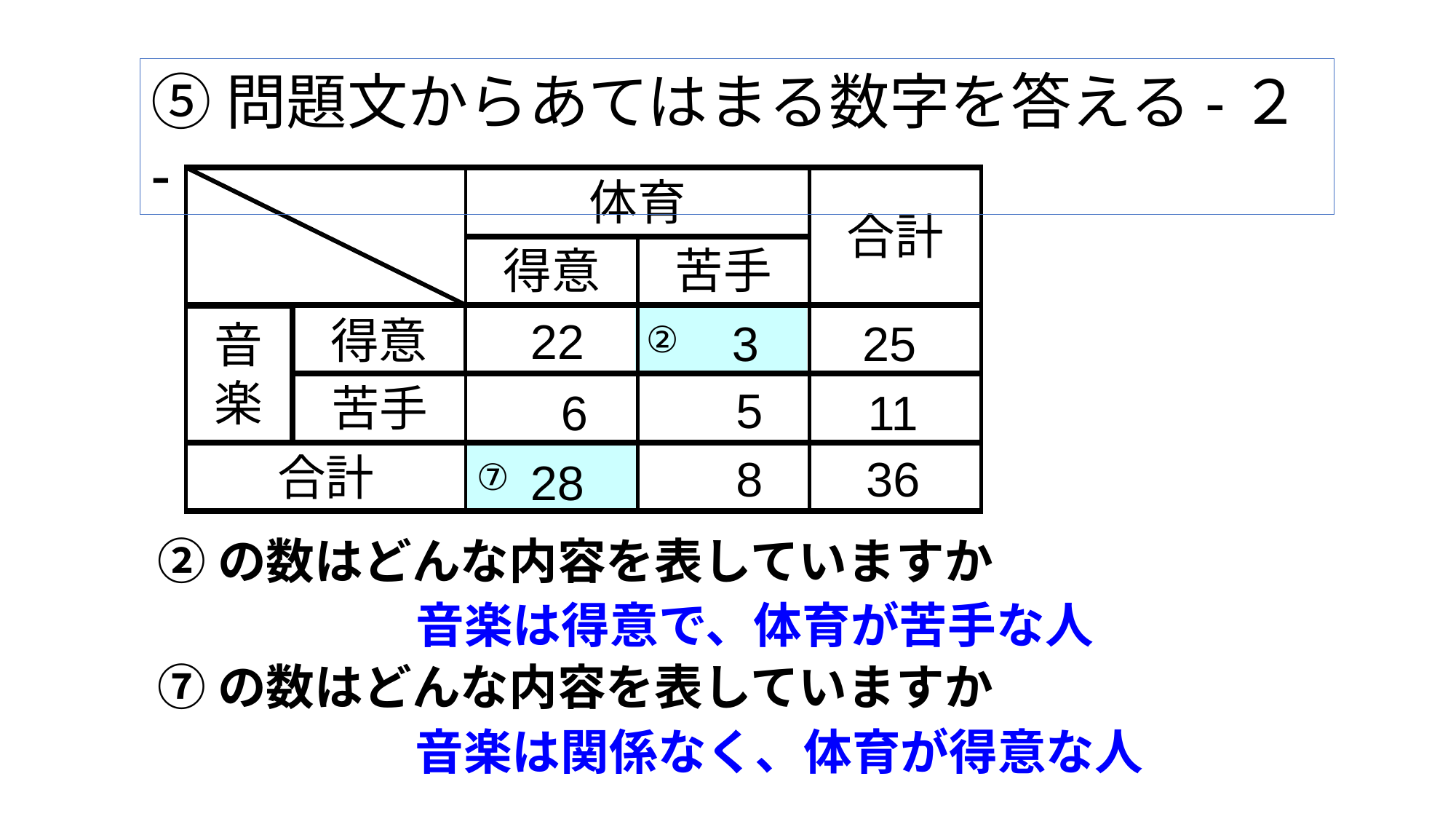

⑤問題文からあてはまる数字を答える-２-

体育
合計
得意
苦手

音楽

苦手

合計

②
得意
22
3
25

5
11
6
⑦
36
8
28
②の数はどんな内容を表していますか
音楽は得意で、体育が苦手な人
⑦の数はどんな内容を表していますか
音楽は関係なく、体育が得意な人